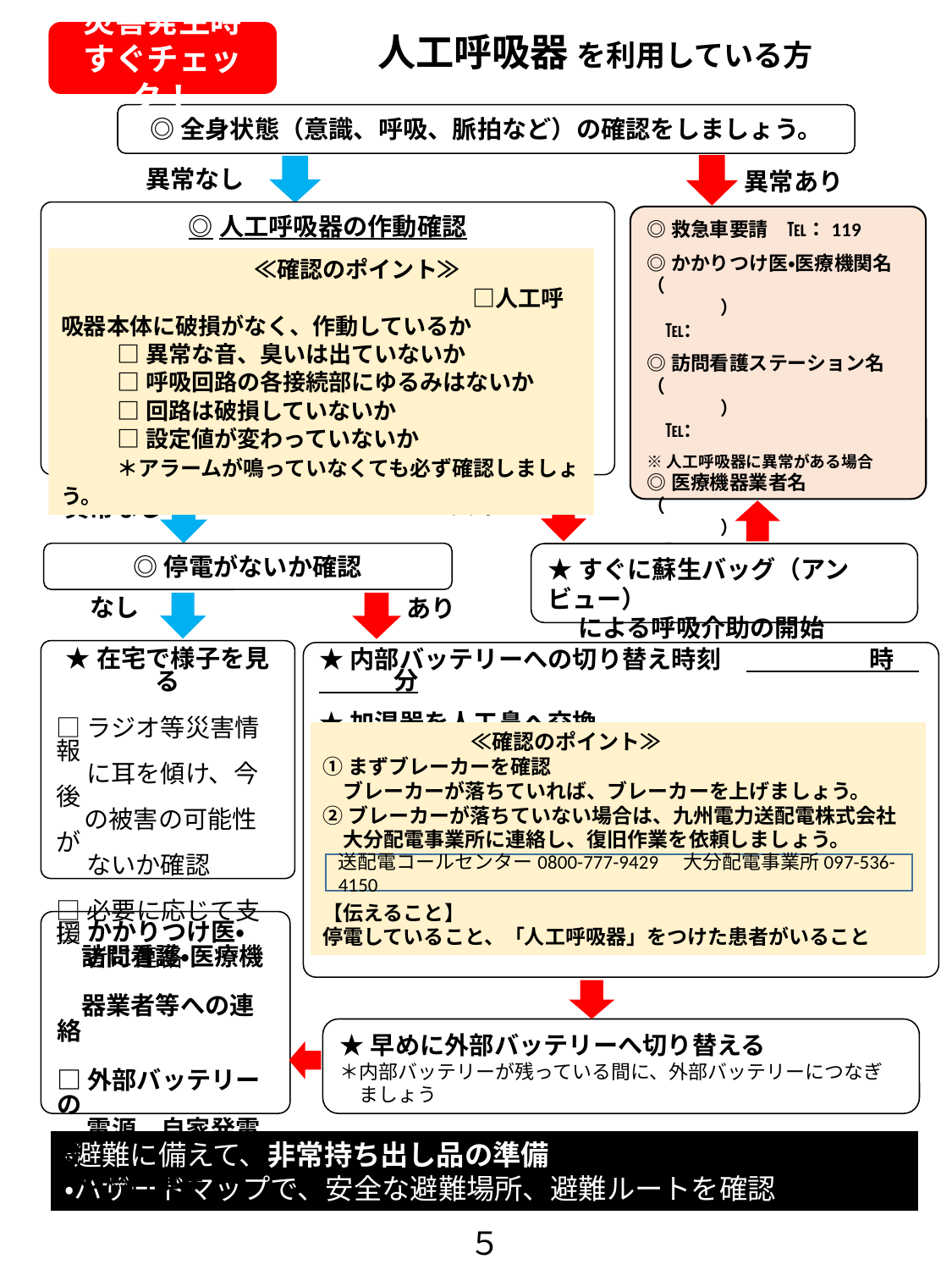

災害発生時
すぐチェック！
# 人工呼吸器 を利用している方
◎全身状態（意識、呼吸、脈拍など）の確認をしましょう。

異常なし
異常あり
◎人工呼吸器の作動確認

◎救急車要請　℡：119

◎かかりつけ医・医療機関名
（　　　　　　　　　　　　　　　　　）
　℡：

◎訪問看護ステーション名
（　　　　　　　　　　　　　　　　　）
　℡：

※人工呼吸器に異常がある場合
◎医療機器業者名
（　　　　　　　　　　　　　　　　　）
　℡：

　　　　　　≪確認のポイント≫　　　　　　　　　　　　　　　　　　　　　　　□人工呼吸器本体に破損がなく、作動しているか
□異常な音、臭いは出ていないか
□呼吸回路の各接続部にゆるみはないか
□回路は破損していないか
□設定値が変わっていないか
＊アラームが鳴っていなくても必ず確認しましょう。

異常あり
異常なし

◎停電がないか確認

★すぐに蘇生バッグ（アンビュー）
　 による呼吸介助の開始

なし
あり

★在宅で様子を見る

□ラジオ等災害情報
　 に耳を傾け、今後
    の被害の可能性が
　 ないか確認

□必要に応じて支援
    者に連絡
★内部バッテリーへの切り替え時刻　　　　　　時　　　　分

★加湿器を人工鼻へ交換
　　　　　　　≪確認のポイント≫
①まずブレーカーを確認
　ブレーカーが落ちていれば、ブレーカーを上げましょう。
②ブレーカーが落ちていない場合は、九州電力送配電株式会社
　大分配電事業所に連絡し、復旧作業を依頼しましょう。

【伝えること】
停電していること、「人工呼吸器」をつけた患者がいること
送配電コールセンター0800-777-9429　大分配電事業所097-536-4150
□かかりつけ医・
　訪問看護・医療機
　器業者等への連絡

□外部バッテリーの
　 電源、自家発電機
   の燃料確保

★早めに外部バッテリーへ切り替える
＊内部バッテリーが残っている間に、外部バッテリーにつなぎ
　ましょう

・避難に備えて、非常持ち出し品の準備
・ハザードマップで、安全な避難場所、避難ルートを確認
５